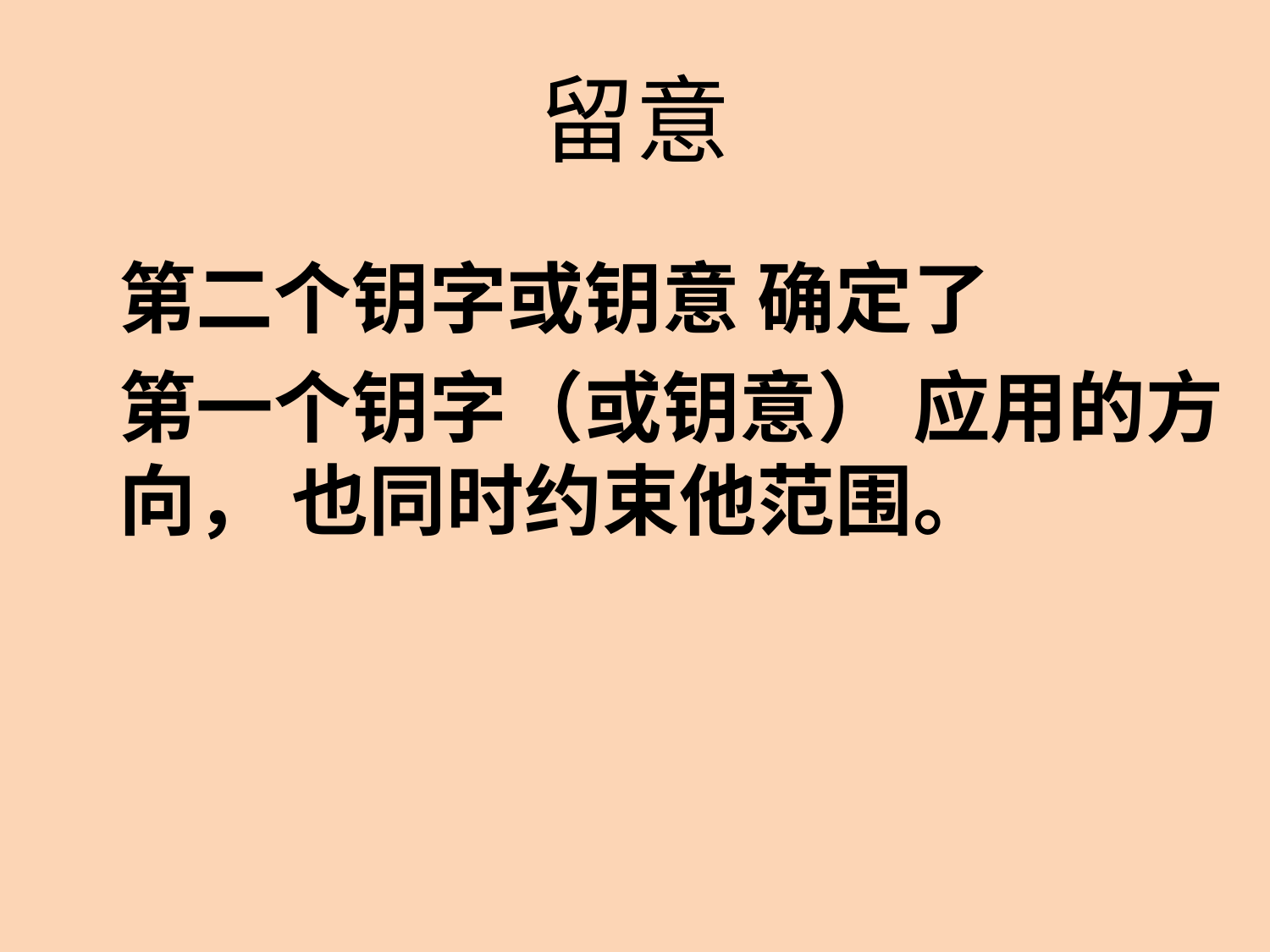

# 留意
第二个钥字或钥意 确定了
第一个钥字（或钥意） 应用的方向， 也同时约束他范围。